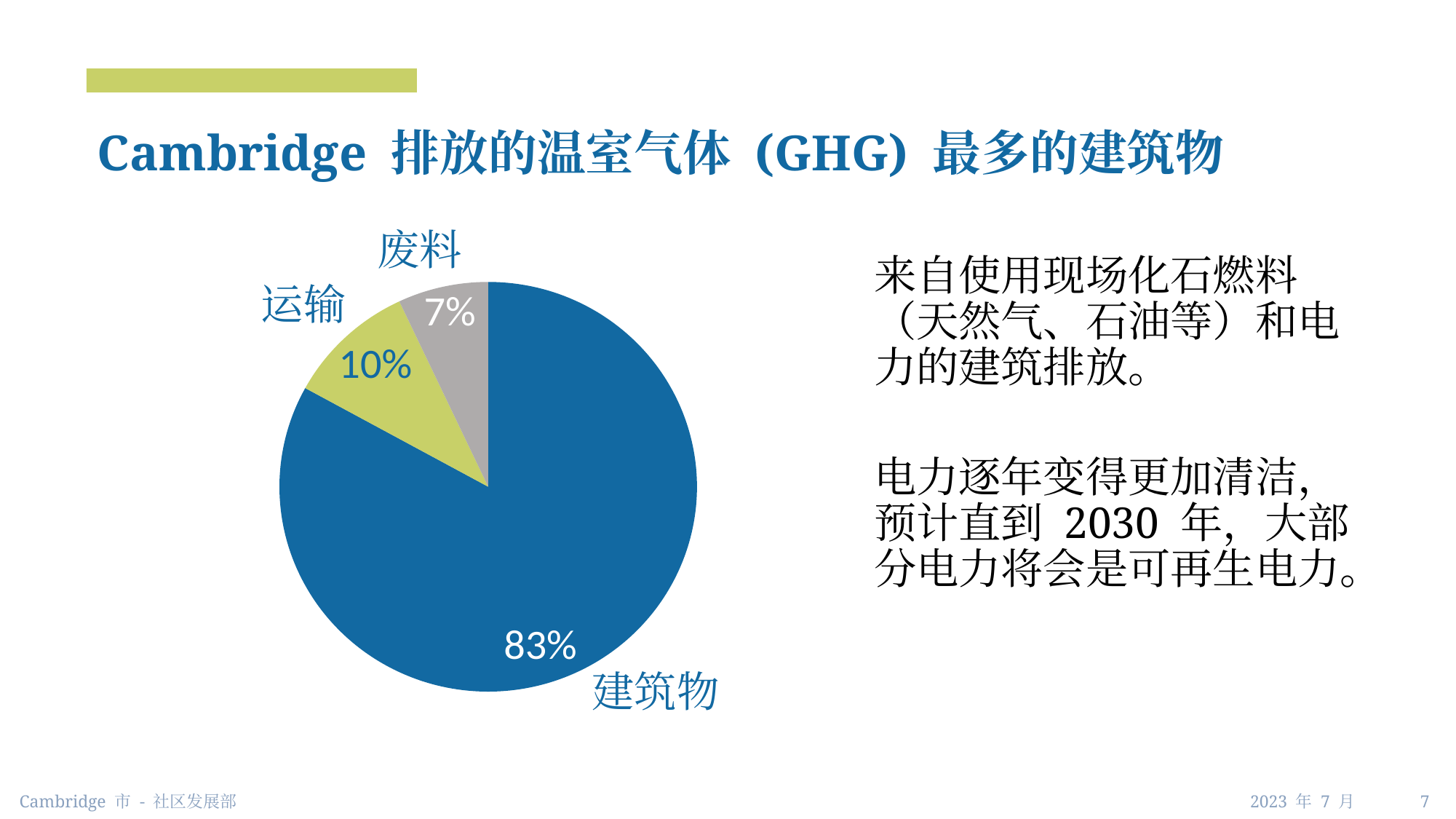

# Cambridge 排放的温室气体 (GHG) 最多的建筑物
废料
来自使用现场化石燃料（天然气、石油等）和电力的建筑排放。

电力逐年变得更加清洁，预计直到 2030 年，大部分电力将会是可再生电力。

### Chart

| Category |  |
|---|---|

### Chart

| Category |  |
|---|---|
运输
建筑物
Cambridge 市 - 社区发展部
2023 年 7 月              7